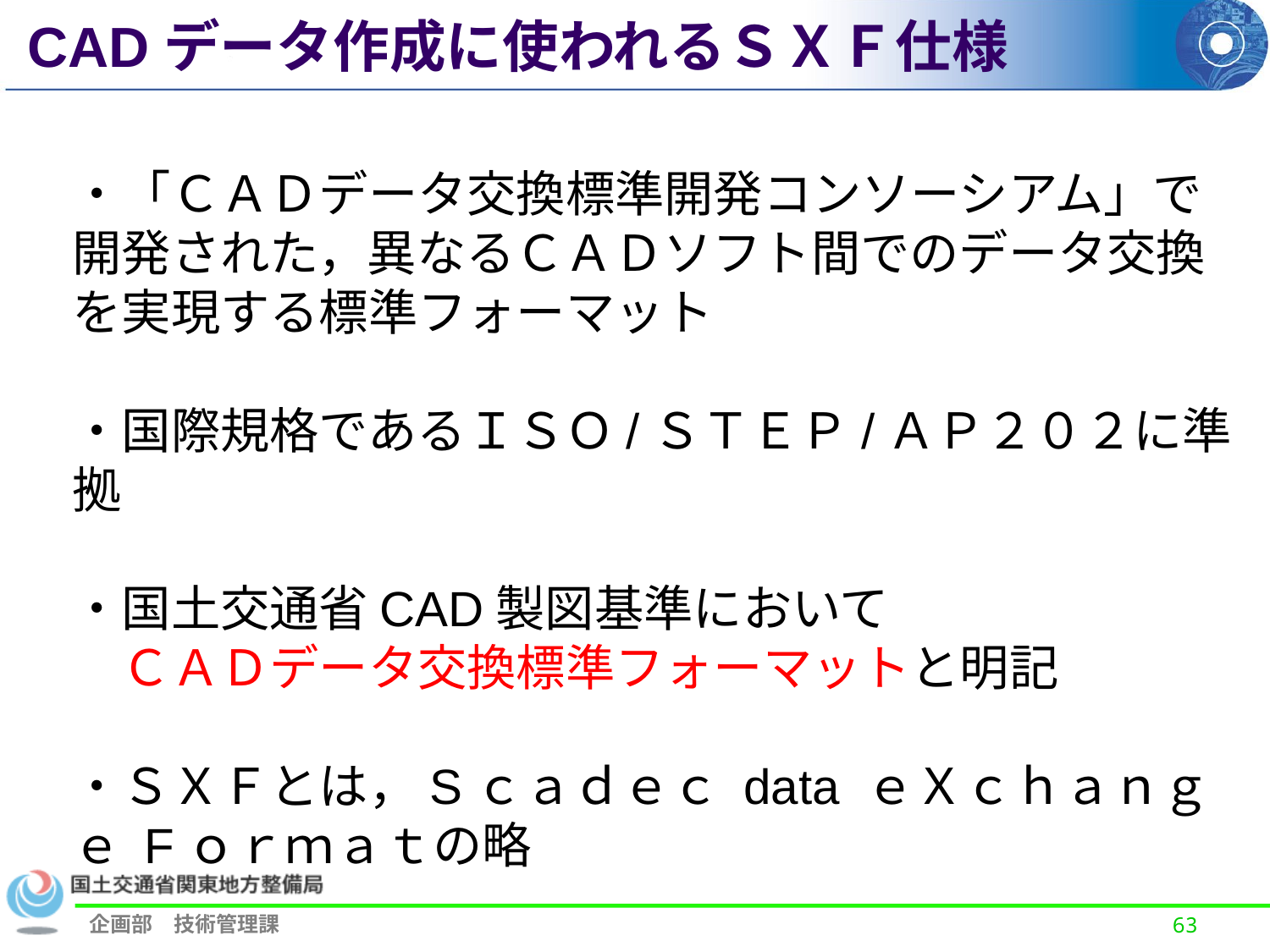

CADデータ作成に使われるＳＸＦ仕様
・「ＣＡＤデータ交換標準開発コンソーシアム」で開発された，異なるＣＡＤソフト間でのデータ交換を実現する標準フォーマット

・国際規格であるＩＳＯ/ＳＴＥＰ/ＡＰ２０２に準拠

・国土交通省CAD製図基準において
　ＣＡＤデータ交換標準フォーマットと明記

・ＳＸＦとは，Sｃａｄｅｃ data ｅＸｃｈａｎｇｅ Fｏｒｍａｔの略